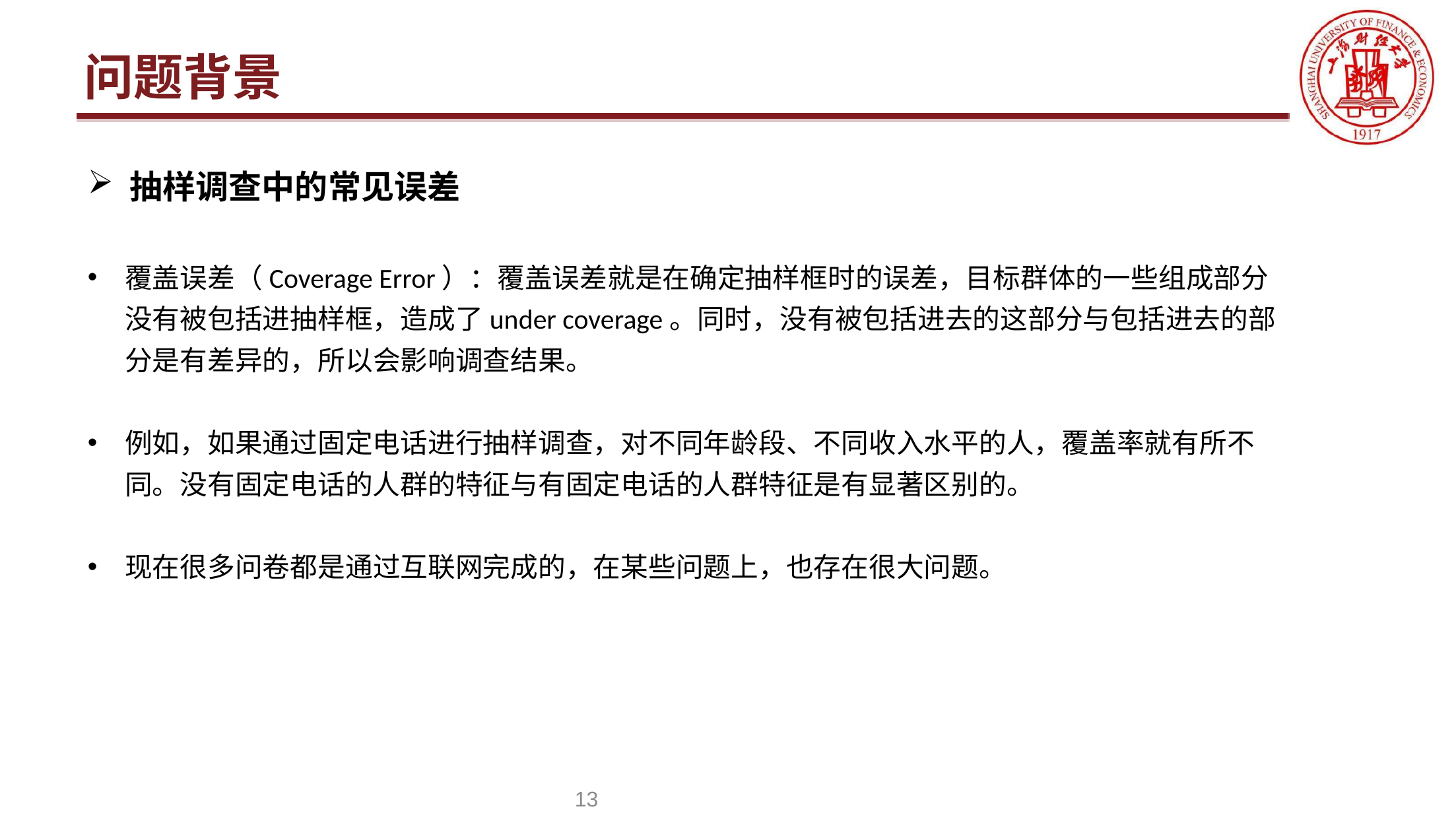

# 问题背景
抽样调查中的常见误差

覆盖误差（Coverage Error）：覆盖误差就是在确定抽样框时的误差，目标群体的一些组成部分没有被包括进抽样框，造成了under coverage。同时，没有被包括进去的这部分与包括进去的部分是有差异的，所以会影响调查结果。

例如，如果通过固定电话进行抽样调查，对不同年龄段、不同收入水平的人，覆盖率就有所不同。没有固定电话的人群的特征与有固定电话的人群特征是有显著区别的。

现在很多问卷都是通过互联网完成的，在某些问题上，也存在很大问题。
13